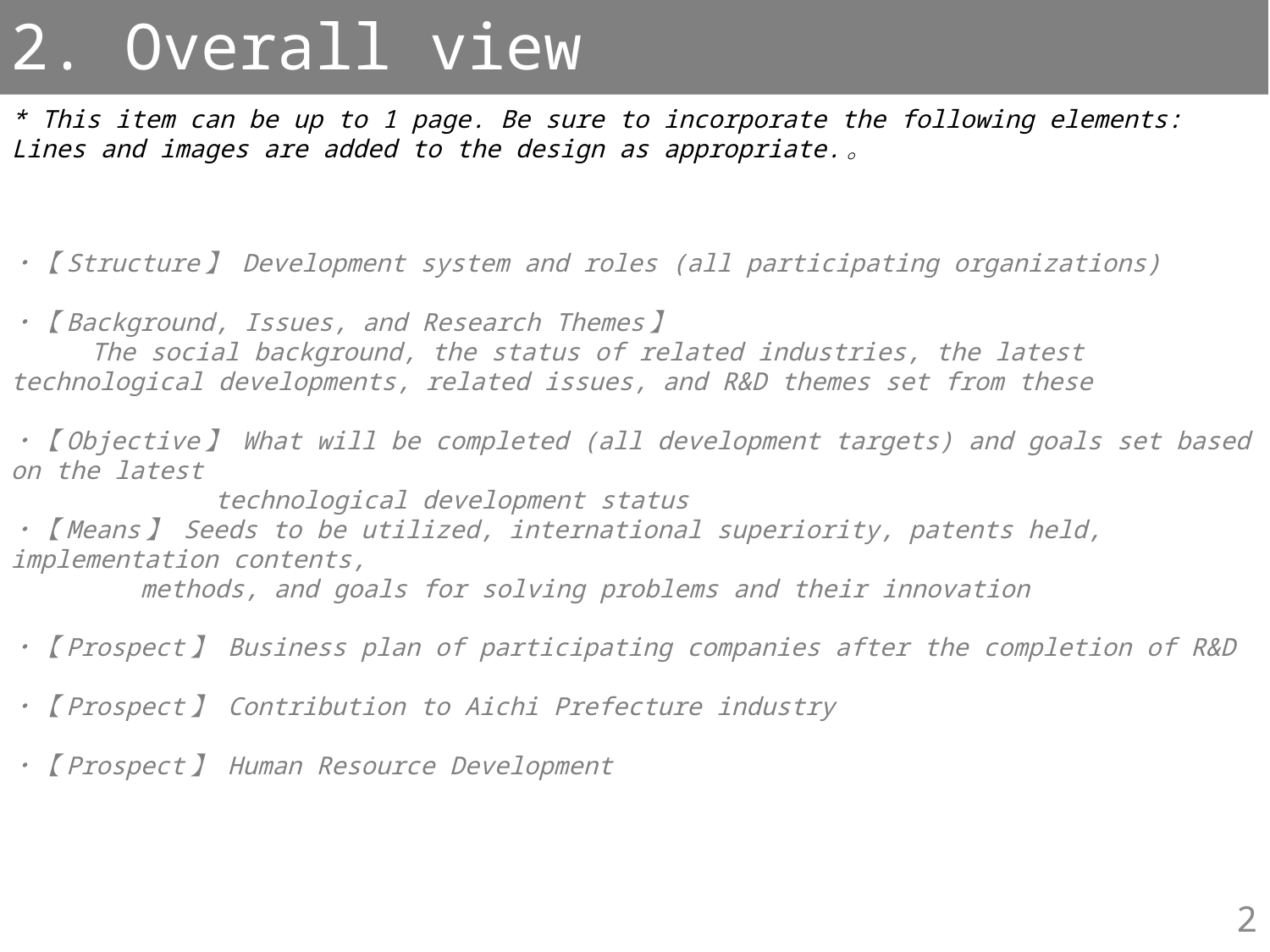

2. Overall view
* This item can be up to 1 page. Be sure to incorporate the following elements: Lines and images are added to the design as appropriate.。

・【Structure】 Development system and roles (all participating organizations)

・【Background, Issues, and Research Themes】
　　　The social background, the status of related industries, the latest technological developments, related issues, and R&D themes set from these

・【Objective】 What will be completed (all development targets) and goals set based on the latest
　　　　　　　　technological development status
・【Means】 Seeds to be utilized, international superiority, patents held, implementation contents,
　　　　　methods, and goals for solving problems and their innovation

・【Prospect】 Business plan of participating companies after the completion of R&D

・【Prospect】 Contribution to Aichi Prefecture industry

・【Prospect】 Human Resource Development
2